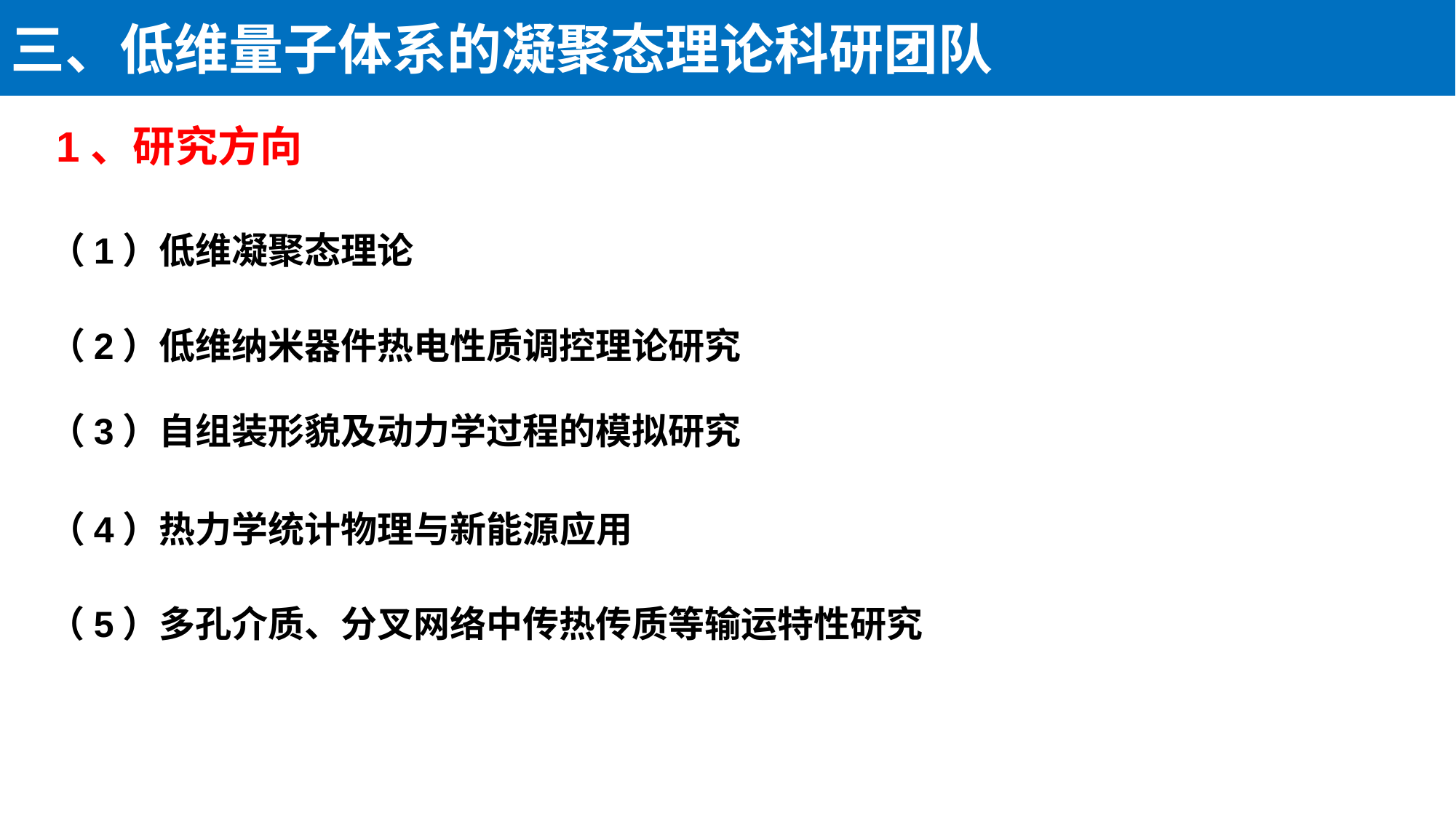

三、低维量子体系的凝聚态理论科研团队
1、研究方向
（1）低维凝聚态理论
（2）低维纳米器件热电性质调控理论研究
（3）自组装形貌及动力学过程的模拟研究
（4）热力学统计物理与新能源应用
（5）多孔介质、分叉网络中传热传质等输运特性研究
10